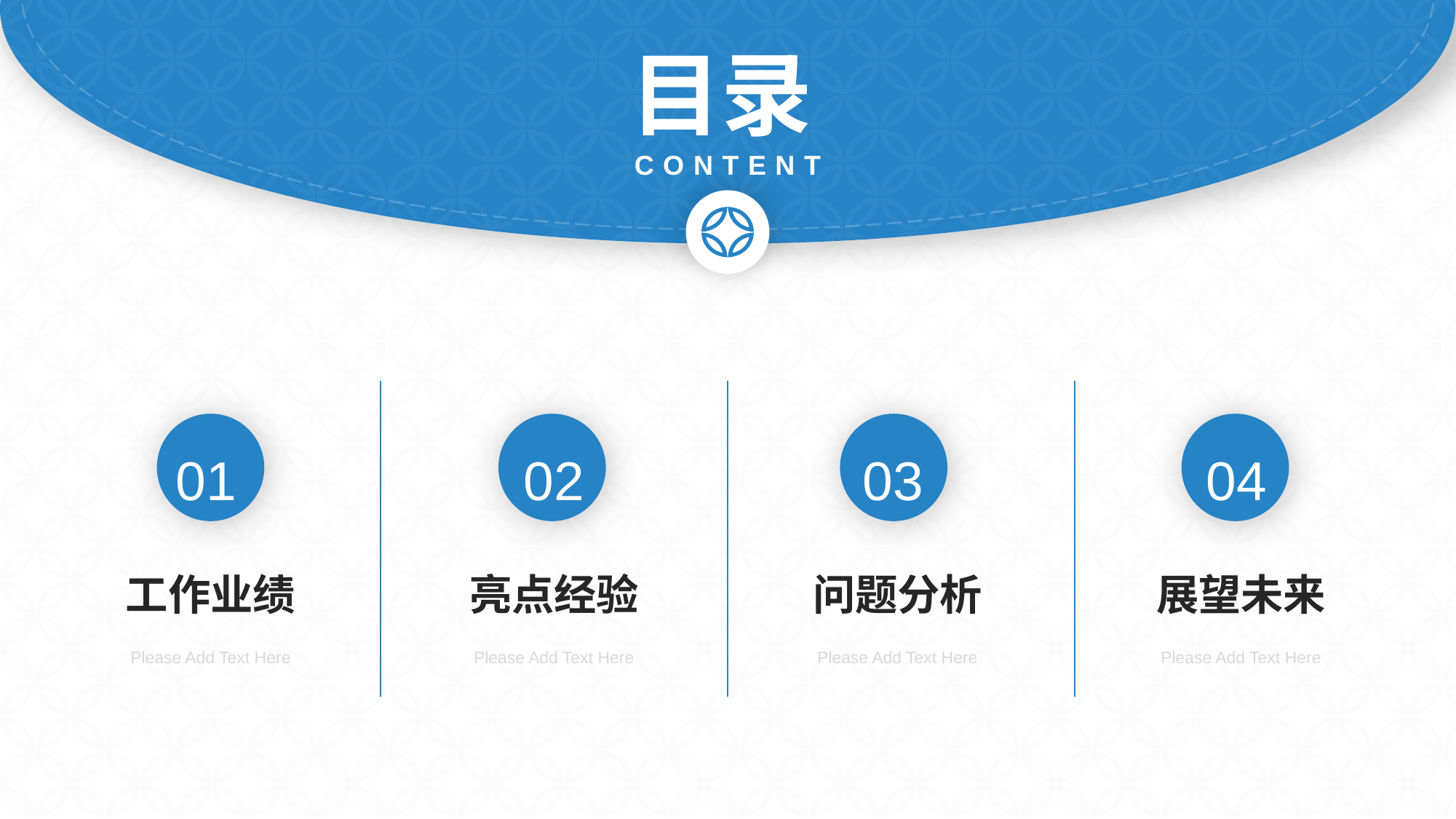

01
02
03
04
工作业绩
亮点经验
问题分析
展望未来
Please Add Text Here
Please Add Text Here
Please Add Text Here
Please Add Text Here